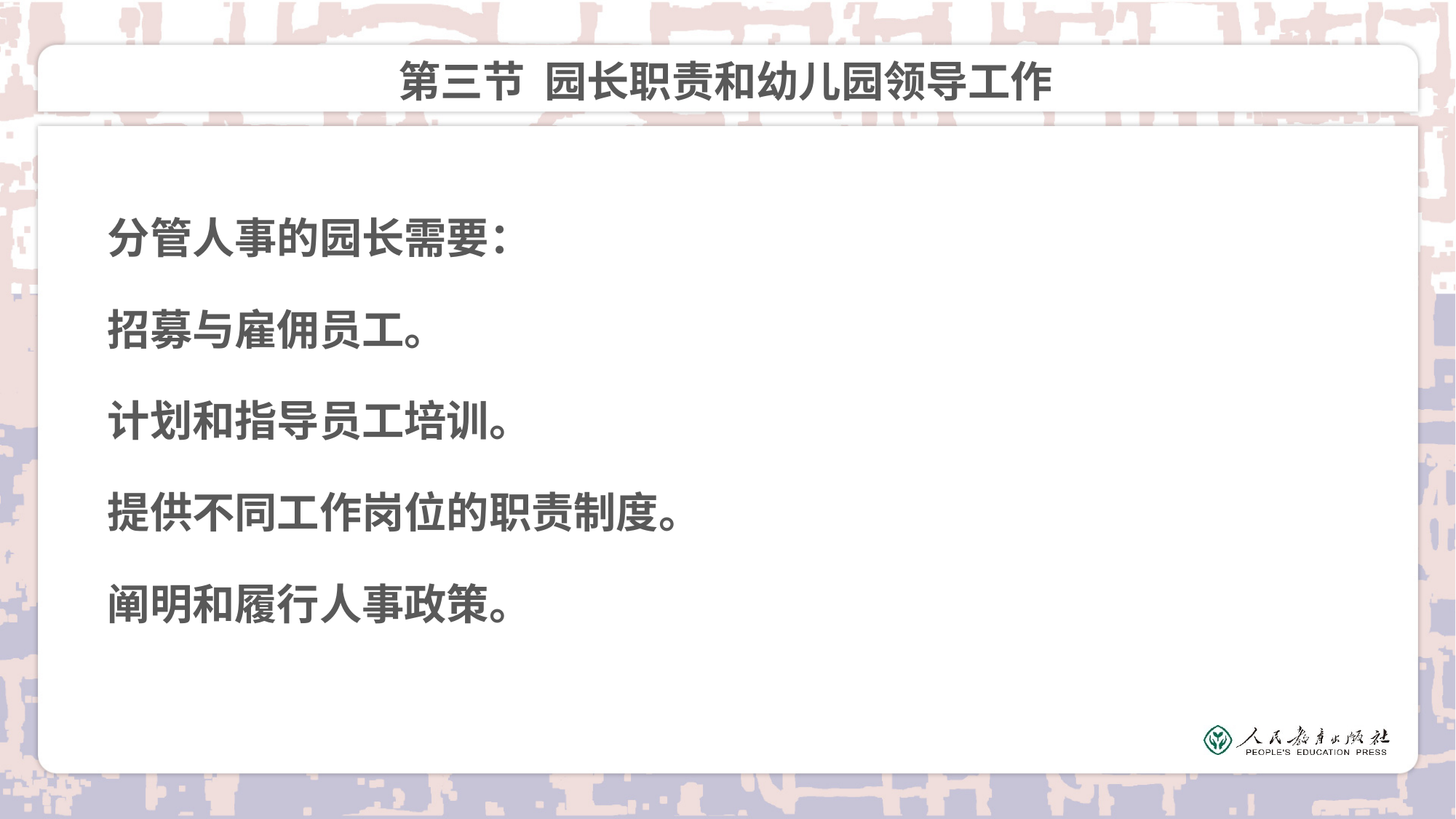

# 第三节  园长职责和幼儿园领导工作
分管人事的园长需要：
招募与雇佣员工。
计划和指导员工培训。
提供不同工作岗位的职责制度。
阐明和履行人事政策。